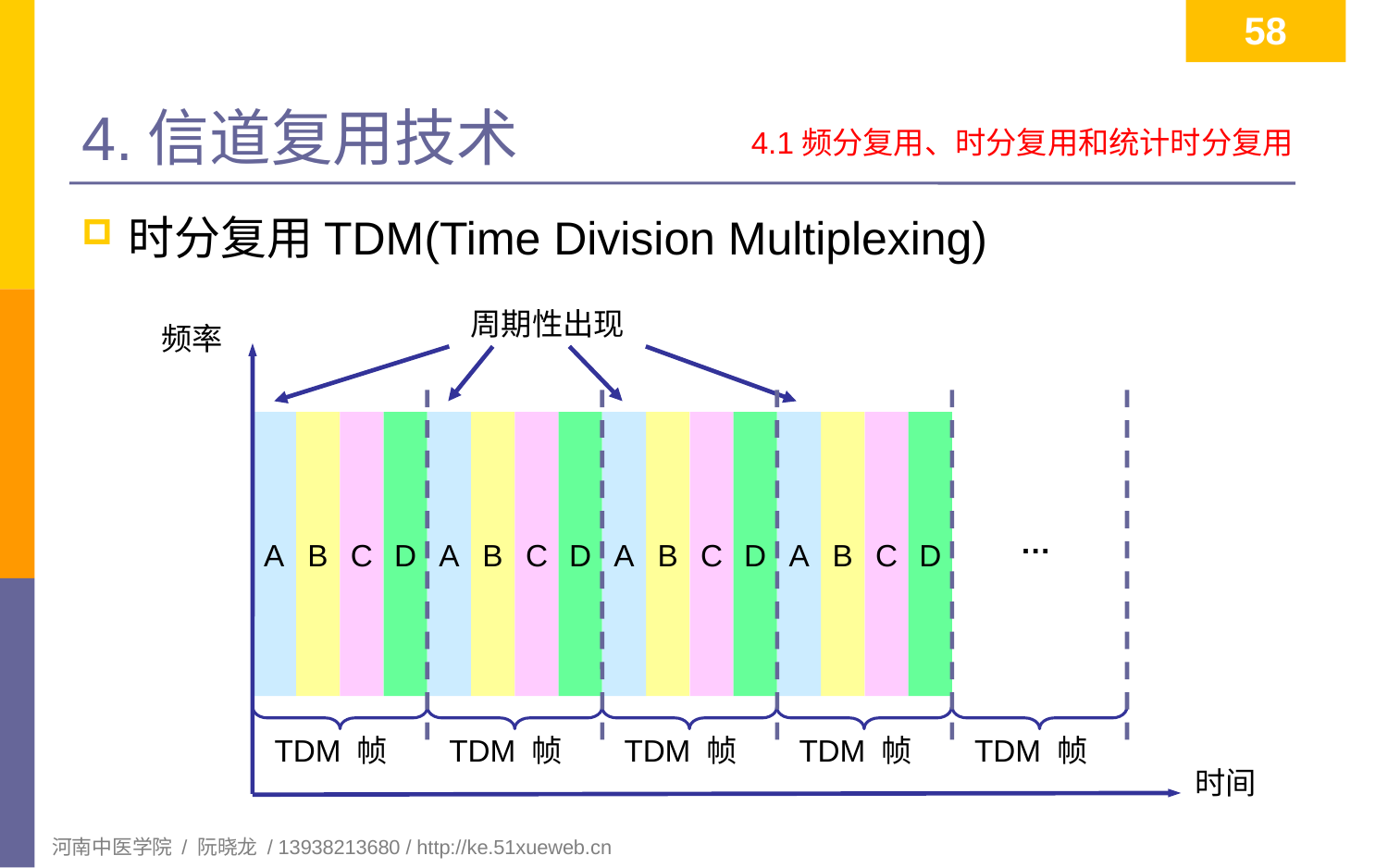

58
# 4.信道复用技术
4.1频分复用、时分复用和统计时分复用
时分复用TDM(Time Division Multiplexing)

周期性出现
频率

A
A
A
A
B
C
D
B
C
D
B
C
D
B
C
D
…

TDM 帧

TDM 帧

TDM 帧

TDM 帧

TDM 帧
时间